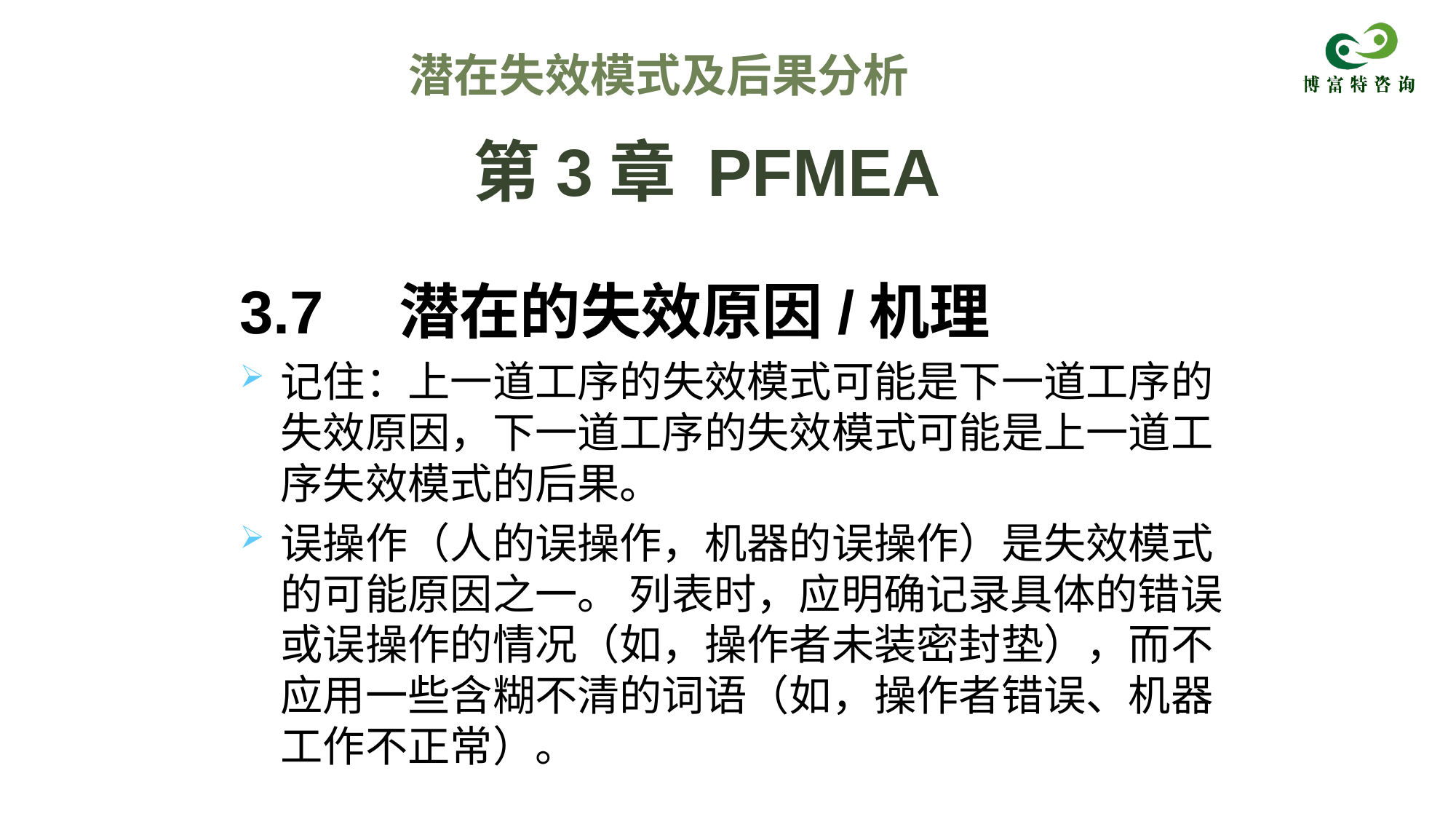

潜在失效模式及后果分析
# 第3章 PFMEA
3.7　潜在的失效原因/机理
记住：上一道工序的失效模式可能是下一道工序的失效原因，下一道工序的失效模式可能是上一道工序失效模式的后果。
误操作（人的误操作，机器的误操作）是失效模式的可能原因之一。 列表时，应明确记录具体的错误或误操作的情况（如，操作者未装密封垫），而不应用一些含糊不清的词语（如，操作者错误、机器工作不正常）。
51